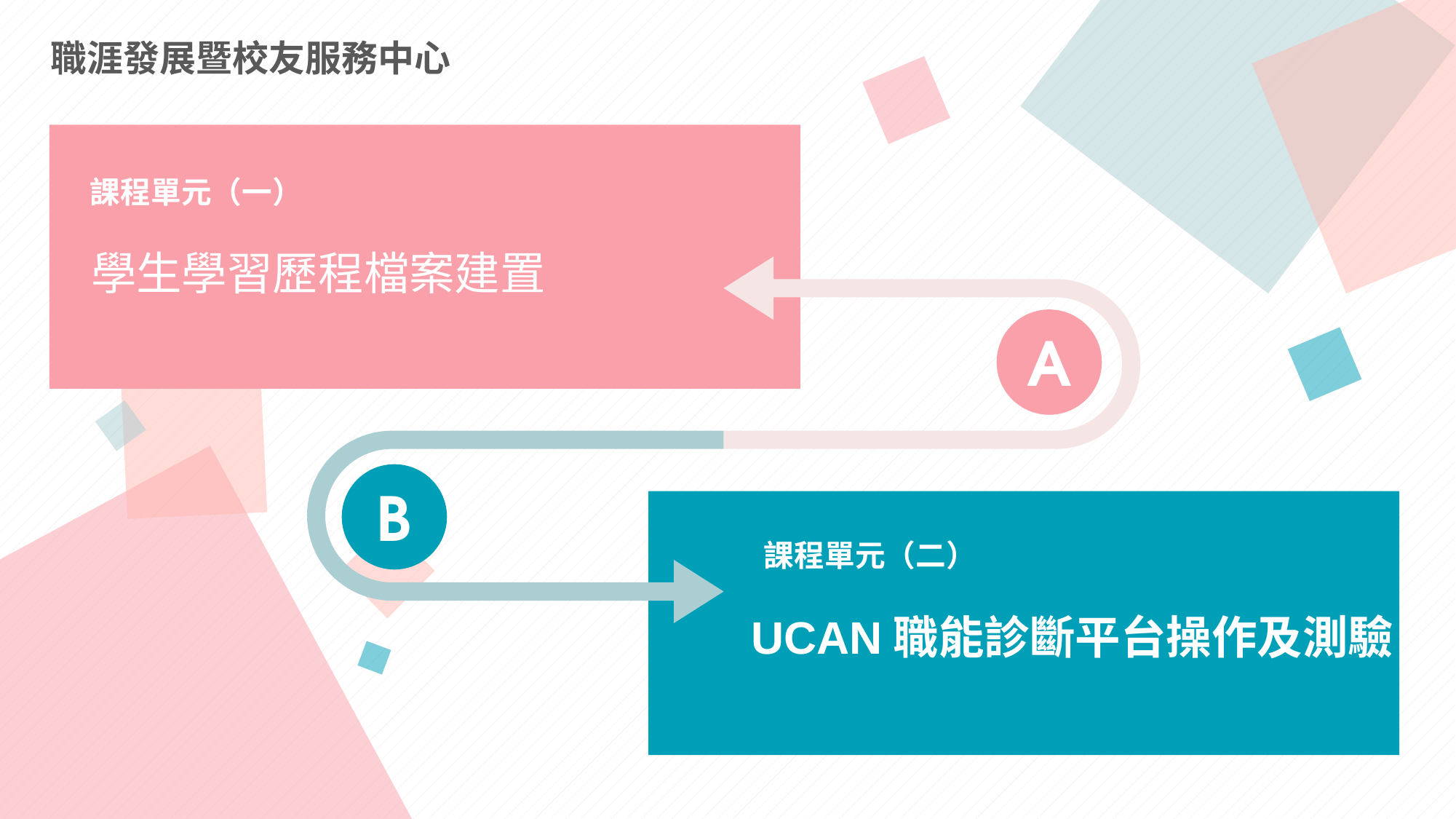

職涯發展暨校友服務中心

課程單元（一）
學生學習歷程檔案建置
A

B

課程單元（二）
UCAN職能診斷平台操作及測驗